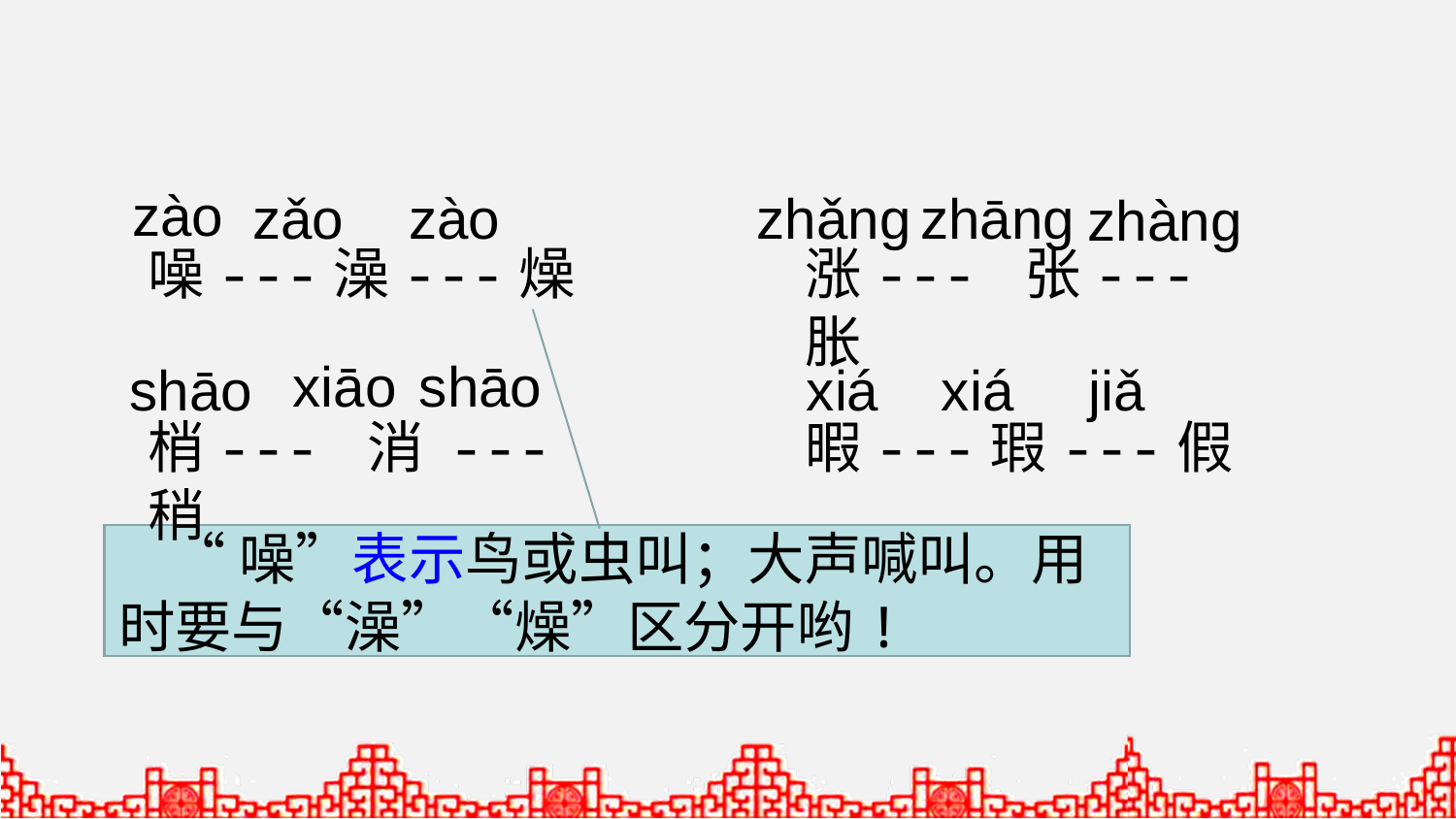

zào
zǎo
zào
zhǎng
zhāng
zhàng
噪---澡---燥
涨--- 张--- 胀
xiāo
shāo
shāo
xiá
xiá
jiǎ
梢--- 消 ---稍
暇---瑕---假
    “噪”表示鸟或虫叫；大声喊叫。用时要与“澡”“燥”区分开哟!